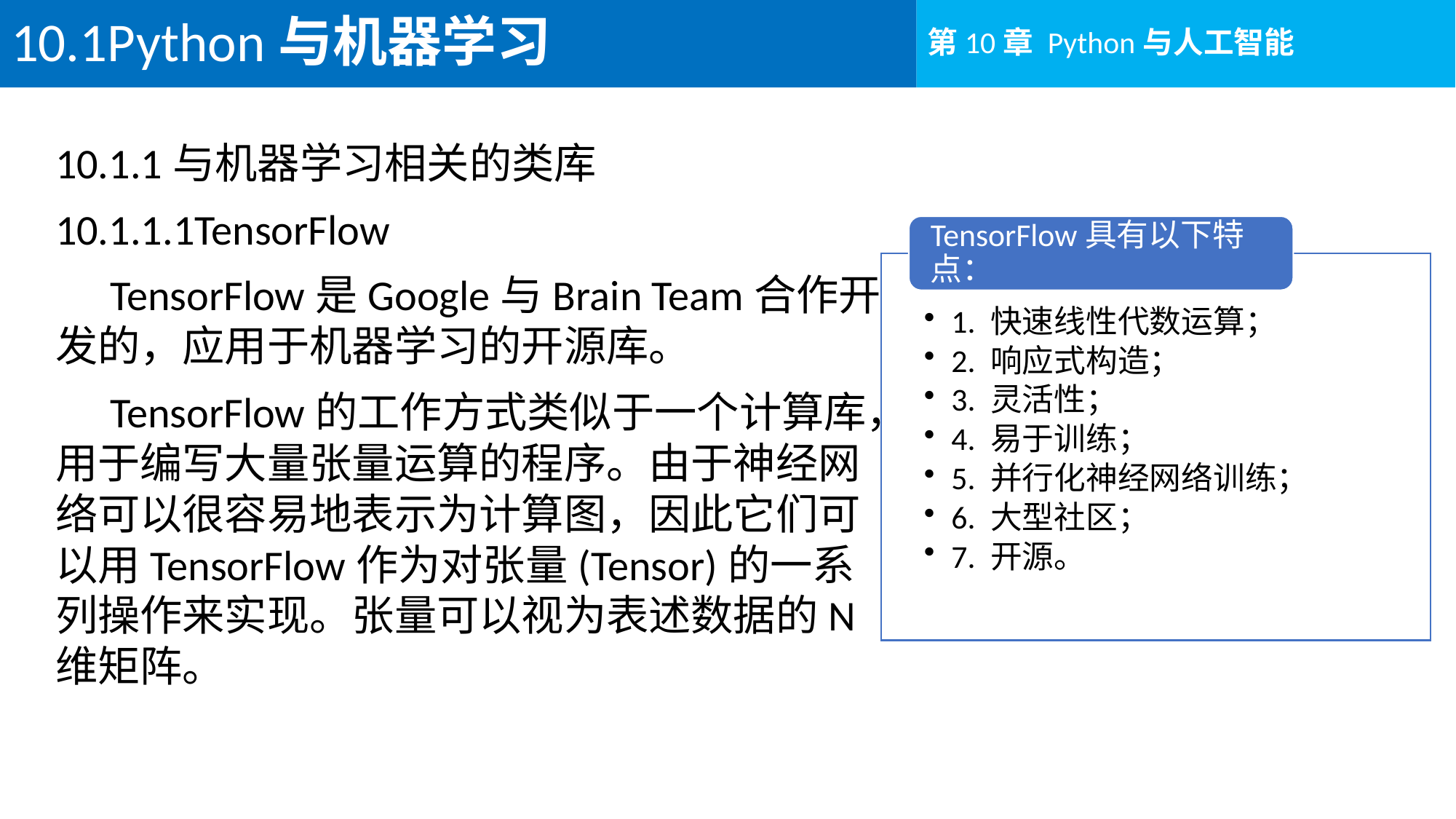

# 10.1Python与机器学习
10.1.1与机器学习相关的类库
10.1.1.1TensorFlow
TensorFlow是Google与Brain Team合作开发的，应用于机器学习的开源库。
TensorFlow的工作方式类似于一个计算库，用于编写大量张量运算的程序。由于神经网络可以很容易地表示为计算图，因此它们可以用TensorFlow作为对张量(Tensor)的一系列操作来实现。张量可以视为表述数据的N维矩阵。
1. 快速线性代数运算；
2. 响应式构造；
3. 灵活性；
4. 易于训练；
5. 并行化神经网络训练；
6. 大型社区；
7. 开源。
TensorFlow具有以下特点：